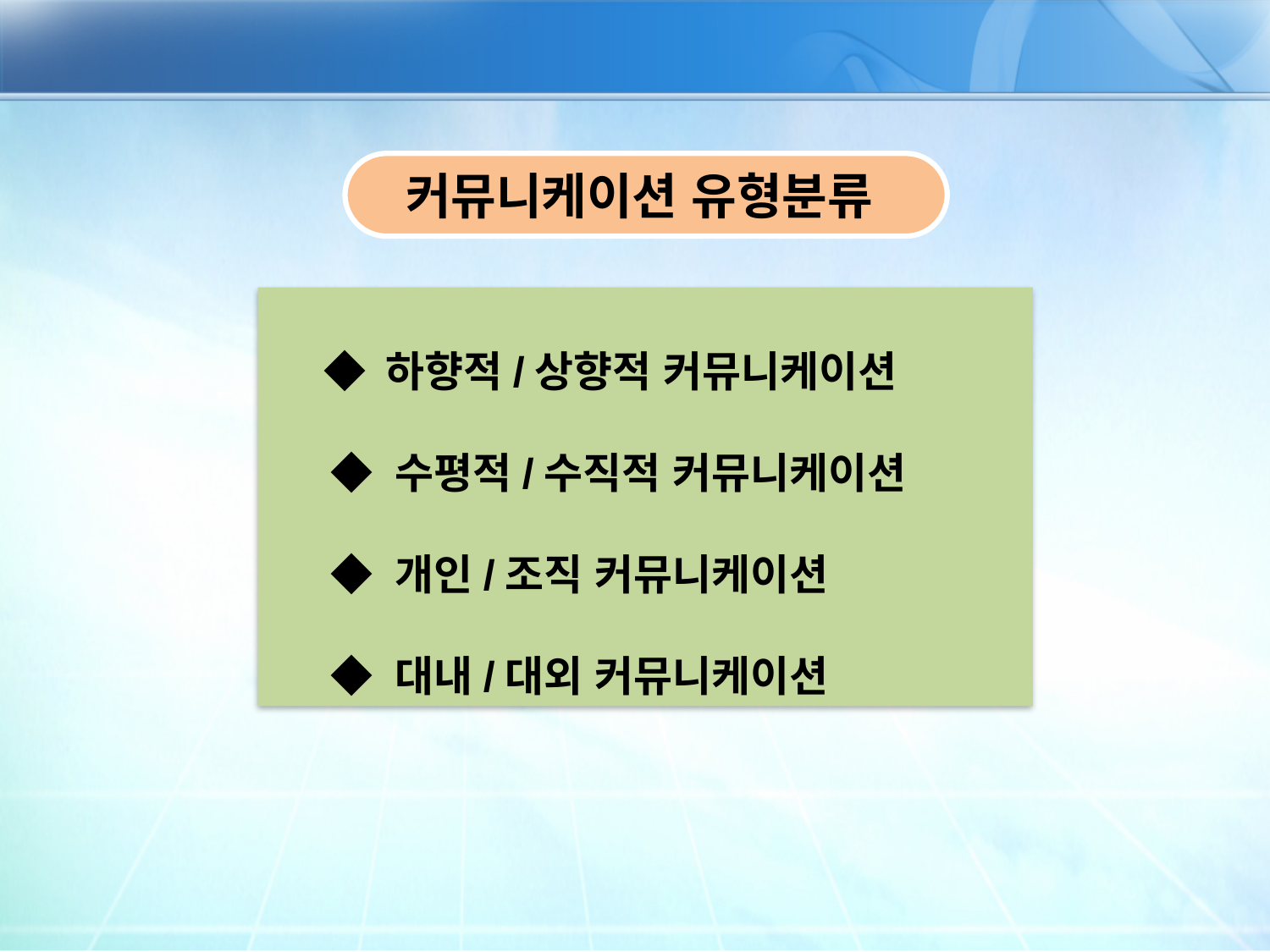

커뮤니케이션 유형분류
   ◆ 하향적/상향적 커뮤니케이션
   ◆ 수평적/수직적 커뮤니케이션
   ◆ 개인/조직 커뮤니케이션
   ◆ 대내/대외 커뮤니케이션